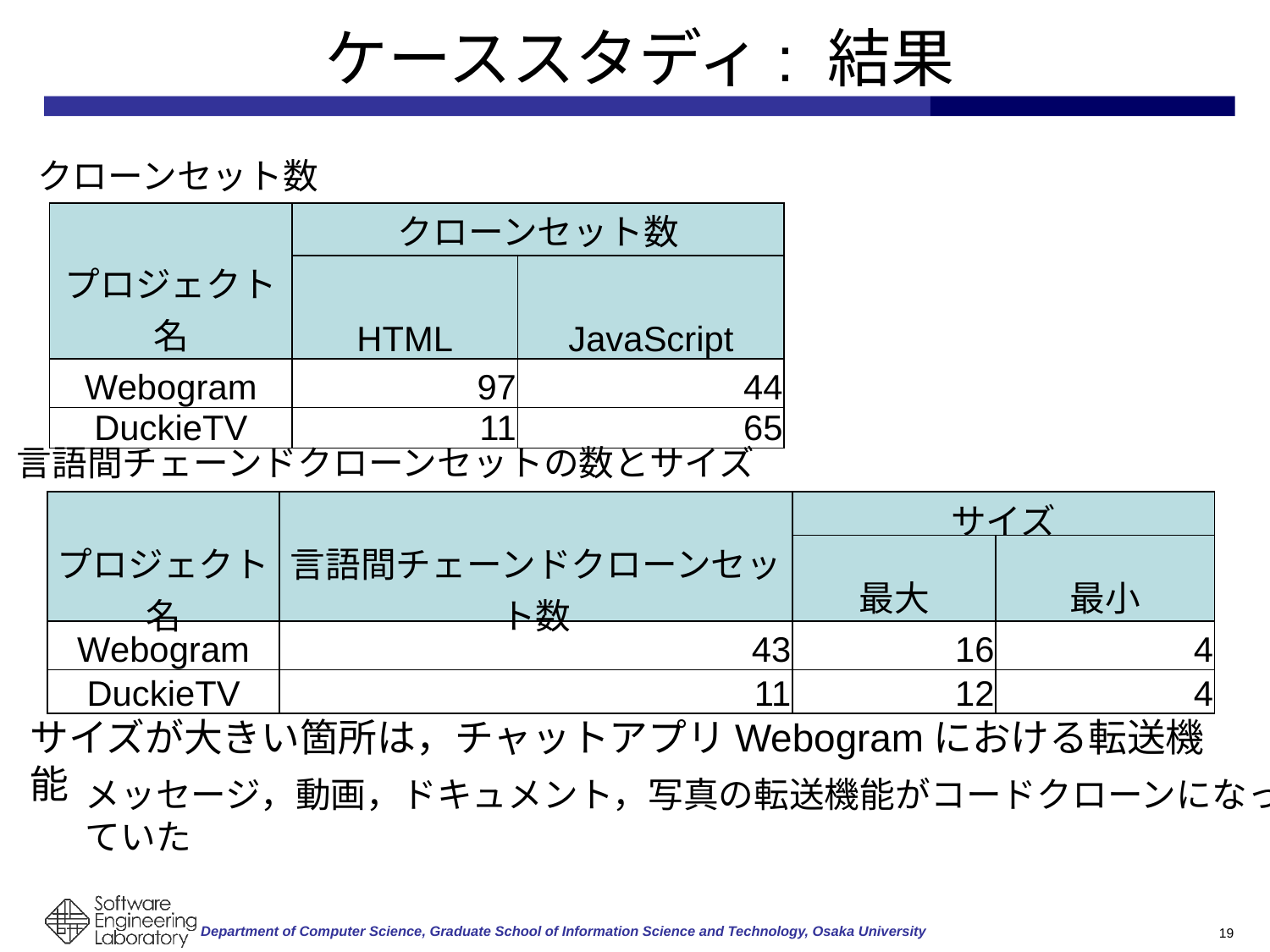

# ケーススタディ: 結果
クローンセット数
|  | クローンセット数 |  |
| --- | --- | --- |
| プロジェクト名 | HTML | JavaScript |
| Webogram | 97 | 44 |
| DuckieTV | 11 | 65 |
言語間チェーンドクローンセットの数とサイズ
|  |  | サイズ |  |
| --- | --- | --- | --- |
| プロジェクト名 | 言語間チェーンドクローンセット数 | 最大 | 最小 |
| Webogram | 43 | 16 | 4 |
| DuckieTV | 11 | 12 | 4 |
サイズが大きい箇所は，チャットアプリWebogramにおける転送機能
メッセージ，動画，ドキュメント，写真の転送機能がコードクローンになっていた
19